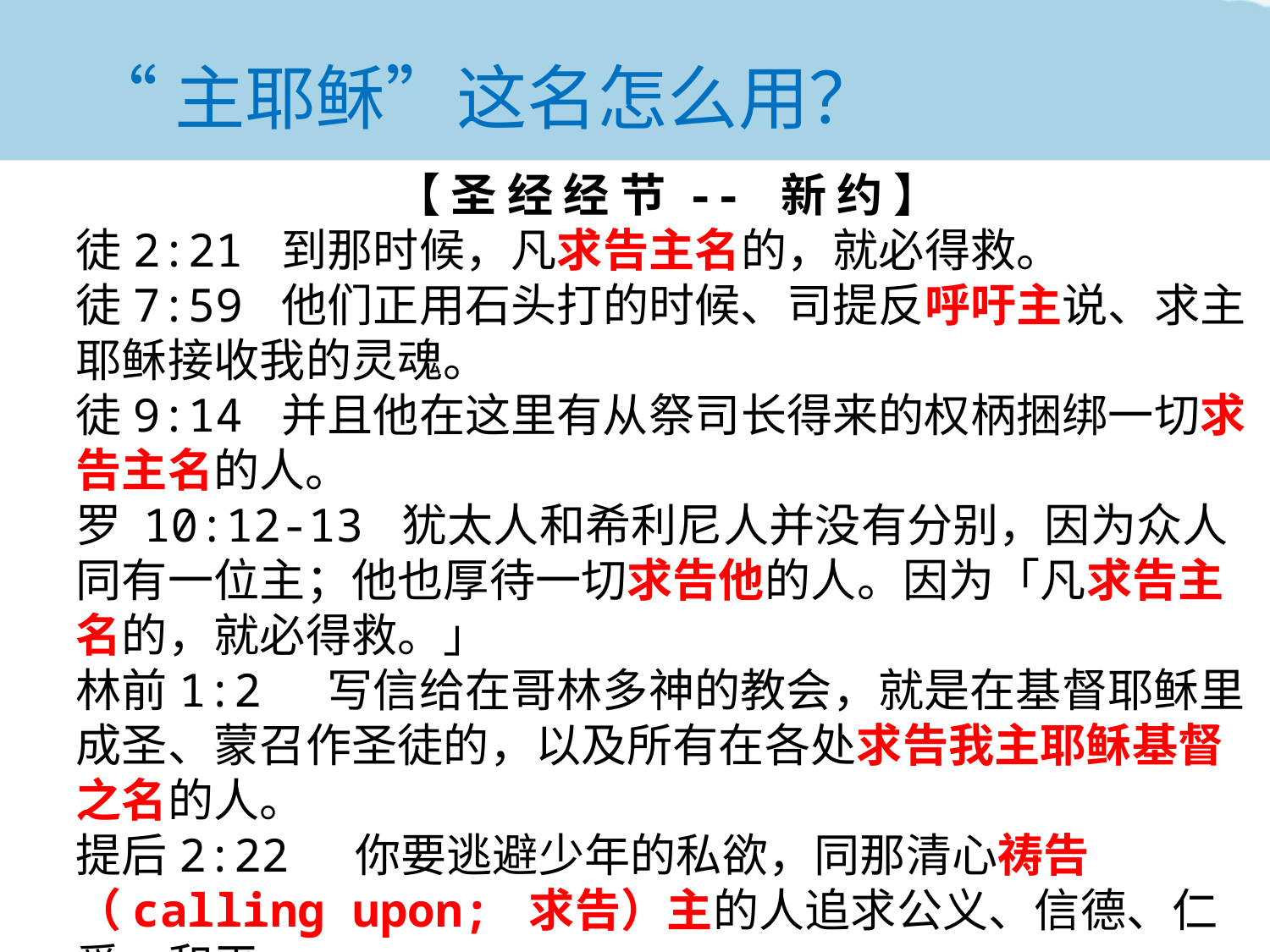

“主耶稣”这名怎么用？
【 圣 经 经 节 -- 新 约 】
徒2:21 到那时候，凡求告主名的，就必得救。
徒7:59 他们正用石头打的时候、司提反呼吁主说、求主耶稣接收我的灵魂。
徒9:14 并且他在这里有从祭司长得来的权柄捆绑一切求告主名的人。
罗 10:12-13 犹太人和希利尼人并没有分别，因为众人同有一位主；他也厚待一切求告他的人。因为「凡求告主名的，就必得救。」
林前1:2  写信给在哥林多神的教会，就是在基督耶稣里成圣、蒙召作圣徒的，以及所有在各处求告我主耶稣基督之名的人。
提后2:22  你要逃避少年的私欲，同那清心祷告（calling upon; 求告）主的人追求公义、信德、仁爱、和平。
讲真理传福音